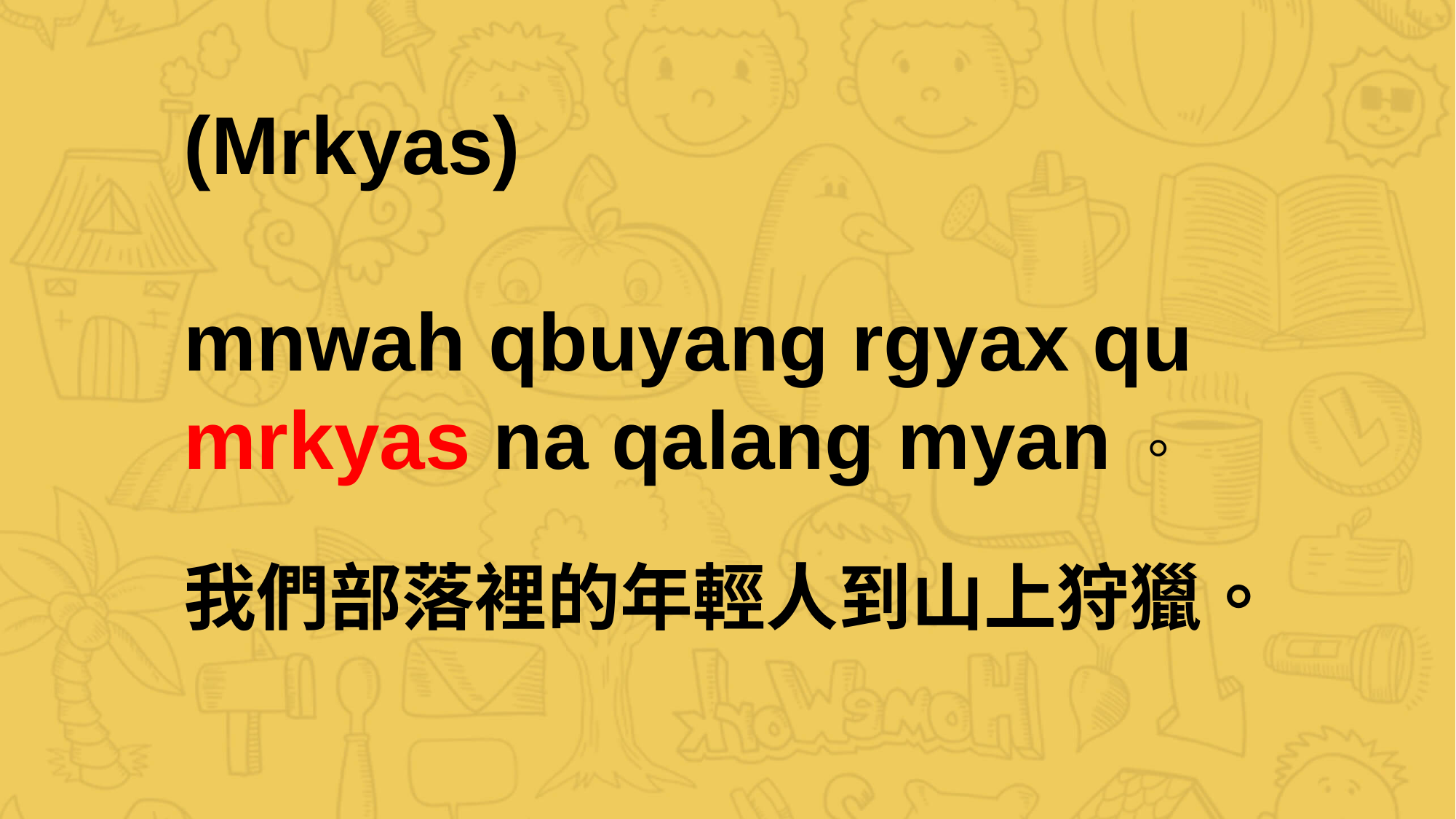

(Mrkyas)

mnwah qbuyang rgyax qu mrkyas na qalang myan。

我們部落裡的年輕人到山上狩獵。